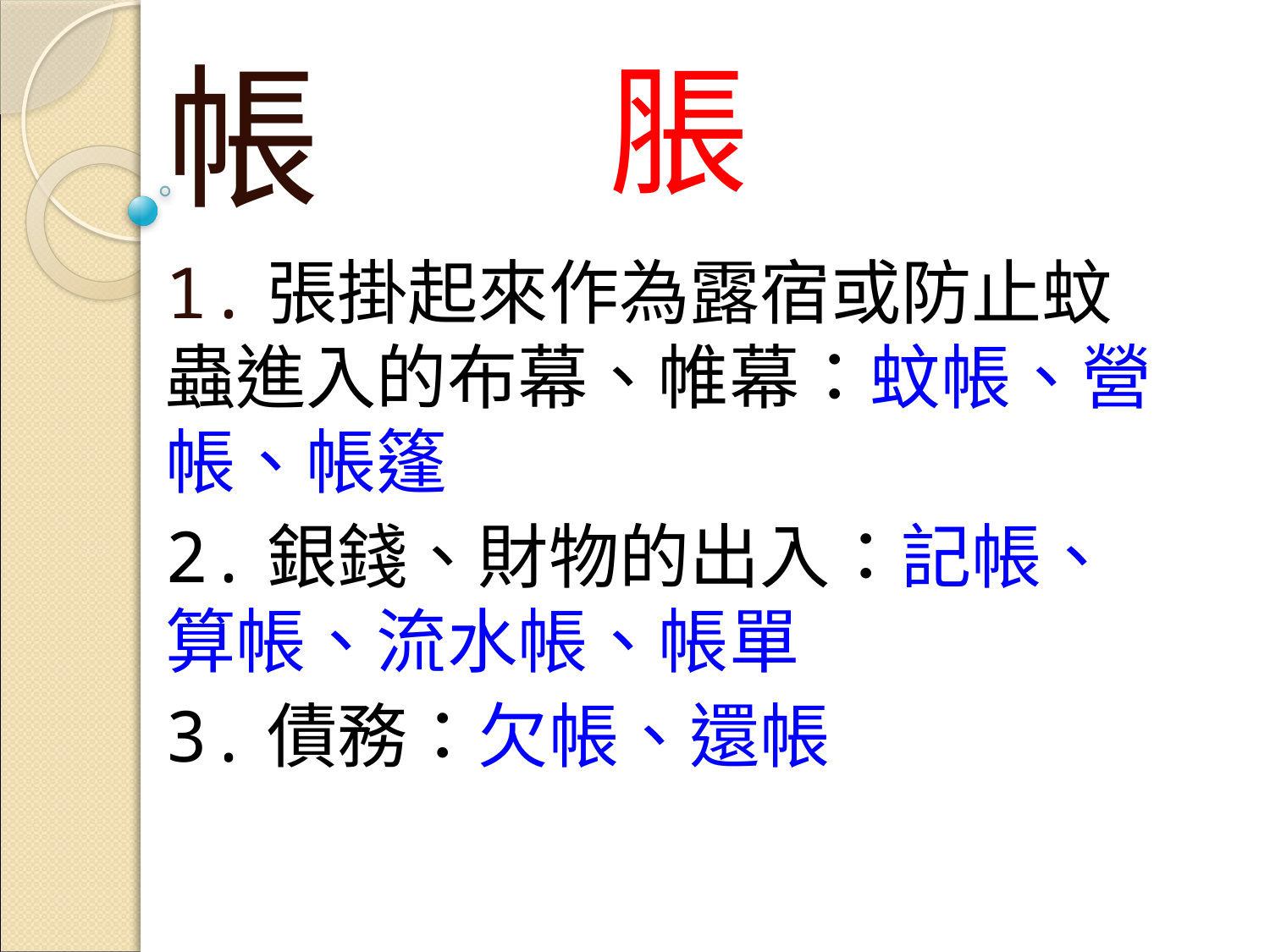

帳
# 脹
1.張掛起來作為露宿或防止蚊蟲進入的布幕、帷幕：蚊帳、營帳、帳篷
2.銀錢、財物的出入：記帳、算帳、流水帳、帳單
3.債務：欠帳、還帳